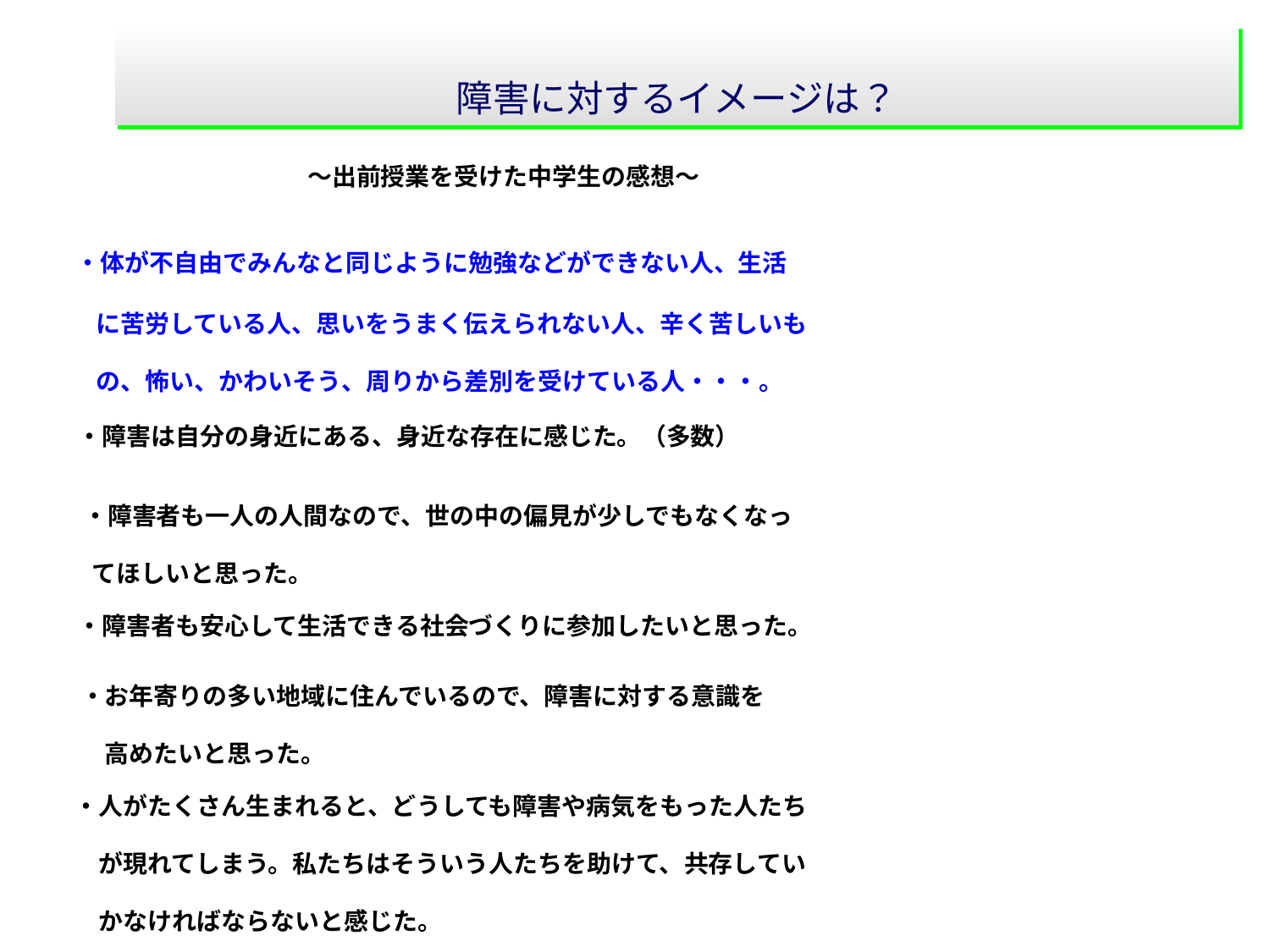

障害に対するイメージは？
～出前授業を受けた中学生の感想～
　・体が不自由でみんなと同じように勉強などができない人、生活
　　に苦労している人、思いをうまく伝えられない人、辛く苦しいも
　　の、怖い、かわいそう、周りから差別を受けている人・・・。
・障害は自分の身近にある、身近な存在に感じた。（多数）
 ・障害者も一人の人間なので、世の中の偏見が少しでもなくなっ
　てほしいと思った。
・障害者も安心して生活できる社会づくりに参加したいと思った。
・お年寄りの多い地域に住んでいるので、障害に対する意識を
　高めたいと思った。
・人がたくさん生まれると、どうしても障害や病気をもった人たち
　が現れてしまう。私たちはそういう人たちを助けて、共存してい
　かなければならないと感じた。